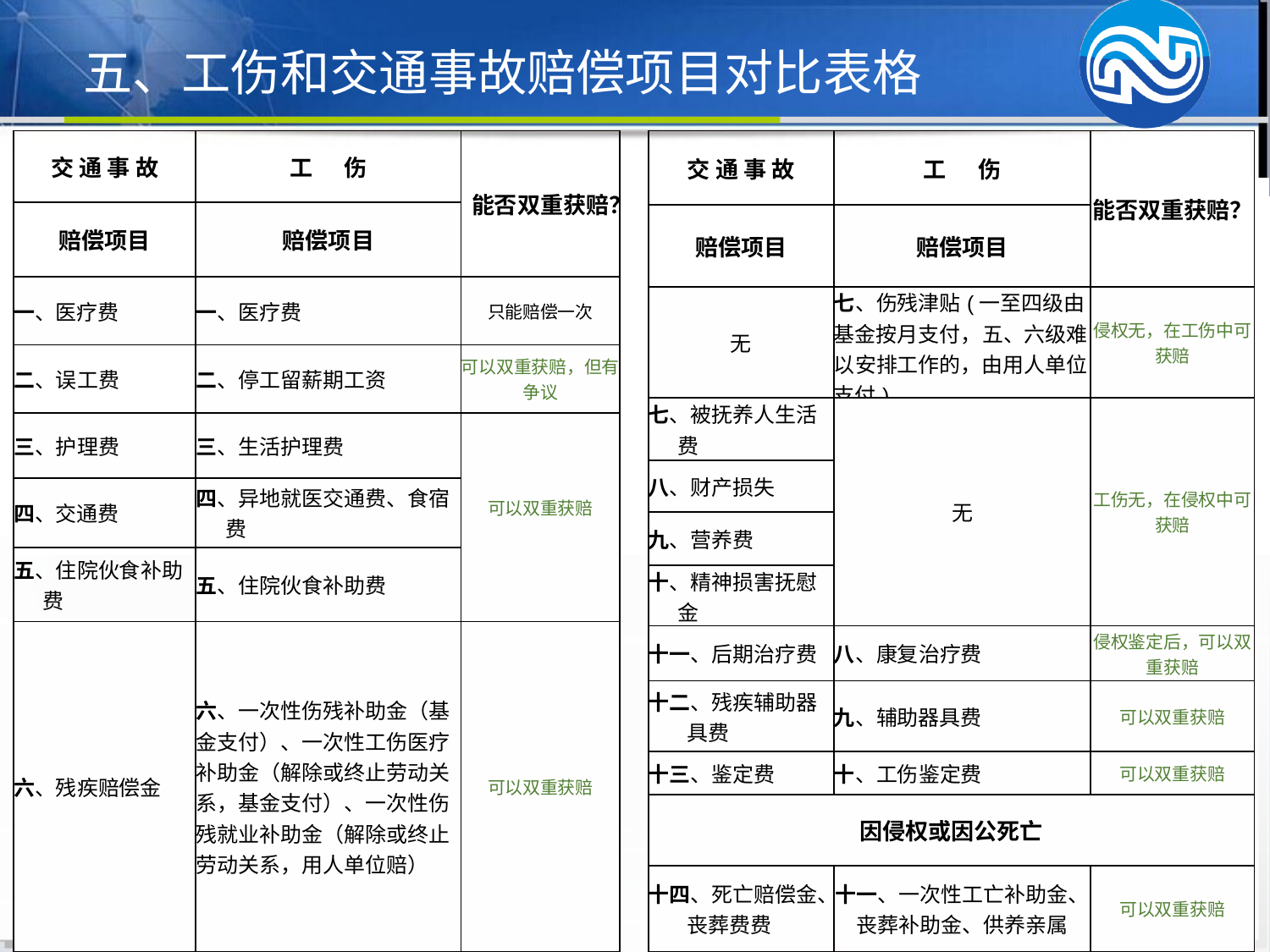

五、工伤和交通事故赔偿项目对比表格
| 交 通 事 故 | 工 伤 | 能否双重获赔？ |
| --- | --- | --- |
| 赔偿项目 | 赔偿项目 |  |
| 一、医疗费 | 一、医疗费 | 只能赔偿一次 |
| 二、误工费 | 二、停工留薪期工资 | 可以双重获赔，但有争议 |
| 三、护理费 | 三、生活护理费 | 可以双重获赔 |
| 四、交通费 | 四、异地就医交通费、食宿 费 |  |
| 五、住院伙食补助 费 | 五、住院伙食补助费 |  |
| 六、残疾赔偿金 | 六、一次性伤残补助金（基金支付）、一次性工伤医疗补助金（解除或终止劳动关系，基金支付）、一次性伤残就业补助金（解除或终止劳动关系，用人单位赔） | 可以双重获赔 |
| 交 通 事 故 | 工 伤 | 能否双重获赔？ |
| --- | --- | --- |
| 赔偿项目 | 赔偿项目 |  |
| 无 | 七、伤残津贴(一至四级由基金按月支付，五、六级难以安排工作的，由用人单位支付) | 侵权无，在工伤中可获赔 |
| 七、被抚养人生活 费 | 无 | 工伤无，在侵权中可获赔 |
| 八、财产损失 |  |  |
| 九、营养费 |  |  |
| 十、精神损害抚慰 金 |  |  |
| 十一、后期治疗费 | 八、康复治疗费 | 侵权鉴定后，可以双重获赔 |
| 十二、残疾辅助器 具费 | 九、辅助器具费 | 可以双重获赔 |
| 十三、鉴定费 | 十、工伤鉴定费 | 可以双重获赔 |
| 因侵权或因公死亡 |  |  |
| 十四、死亡赔偿金、 丧葬费费 | 十一、一次性工亡补助金、丧葬补助金、供养亲属 | 可以双重获赔 |